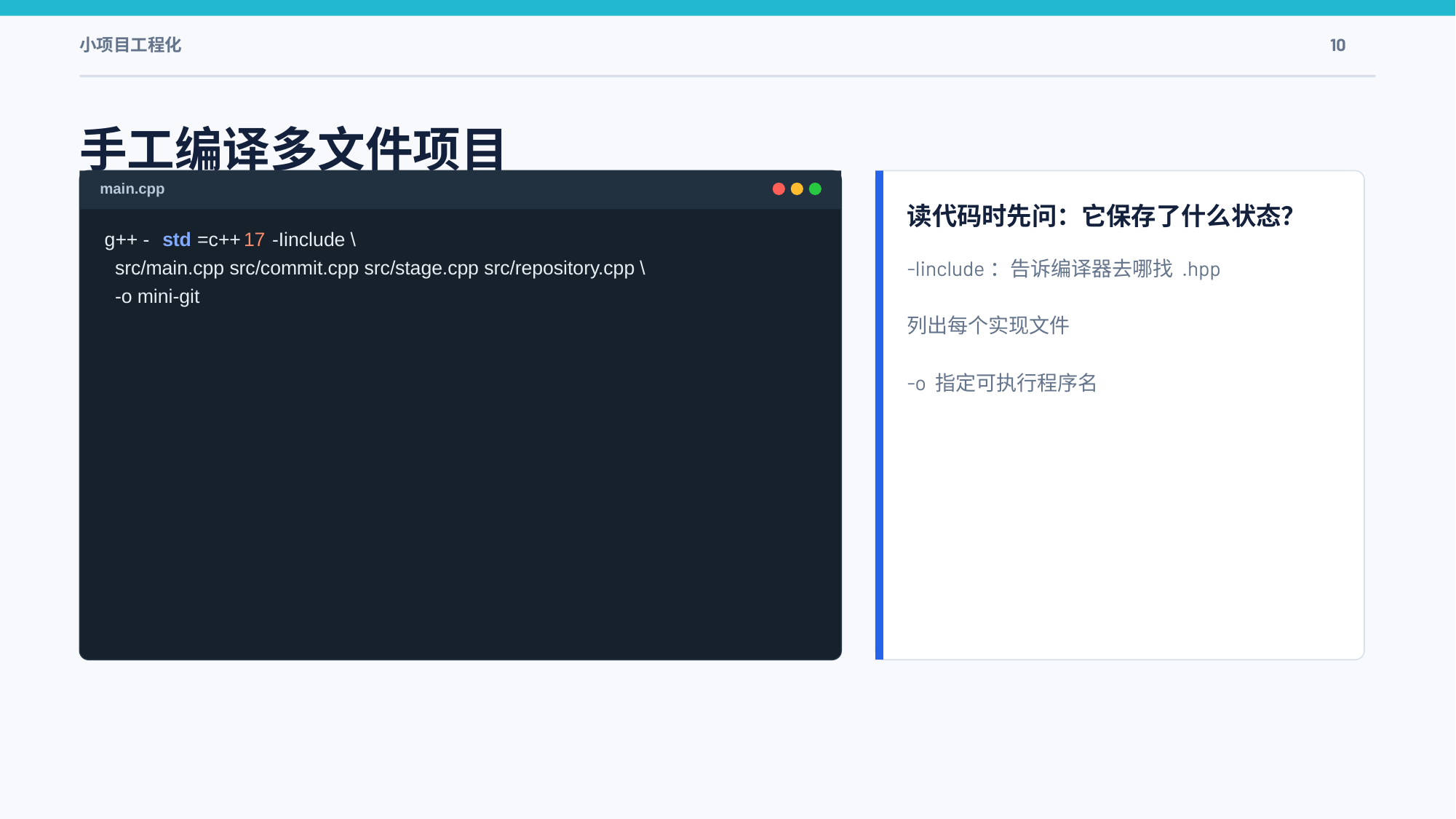

小项目工程化
10

手工编译多文件项目

main.cpp

读代码时先问：它保存了什么状态？
g++ -
std
=c++
17
 -Iinclude \
-Iinclude：告诉编译器去哪找 .hpp

列出每个实现文件

-o 指定可执行程序名
  src/main.cpp src/commit.cpp src/stage.cpp src/repository.cpp \
  -o mini-git